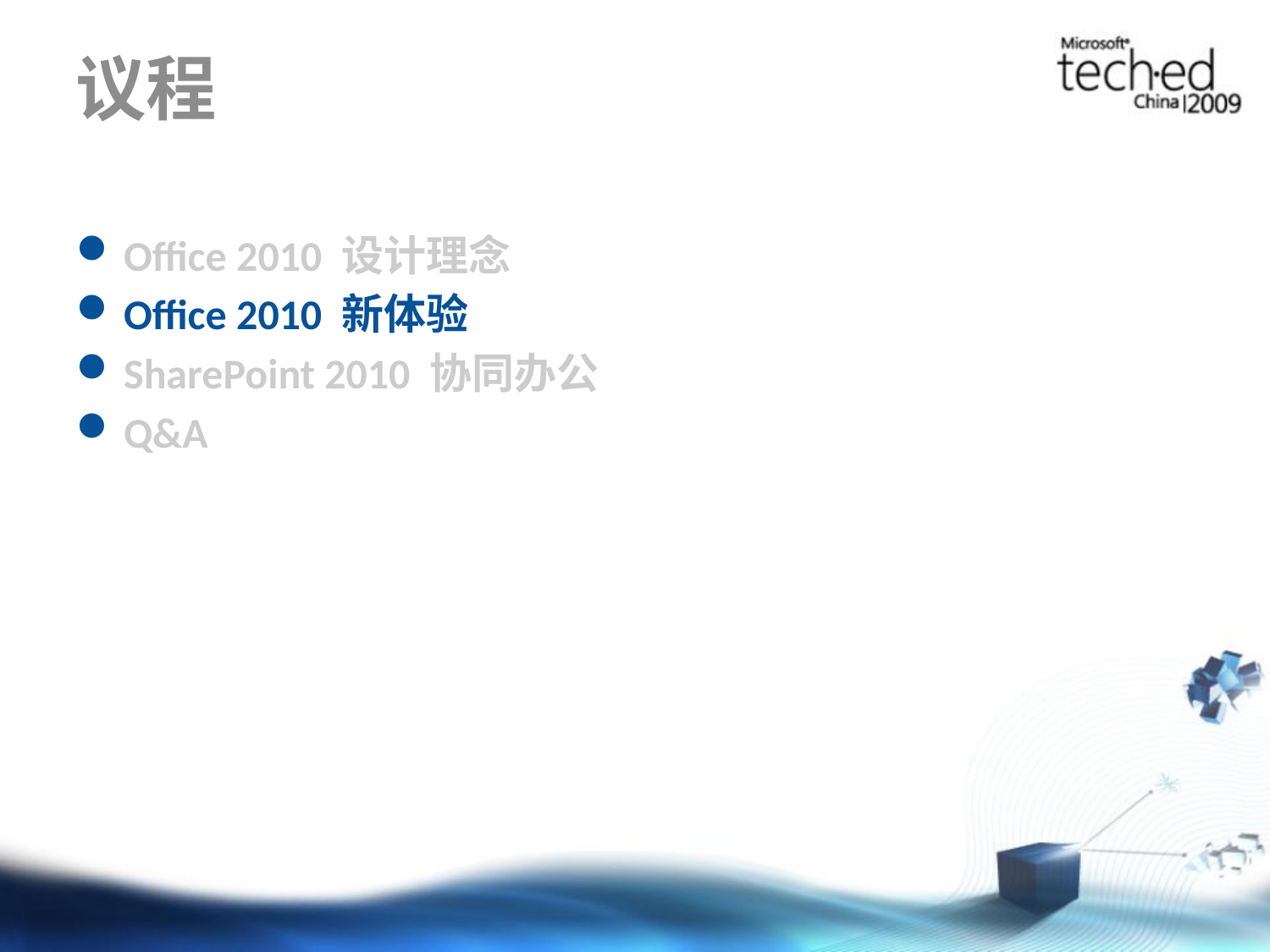

# 议程
Office 2010 设计理念
Office 2010 新体验
SharePoint 2010 协同办公
Q&A